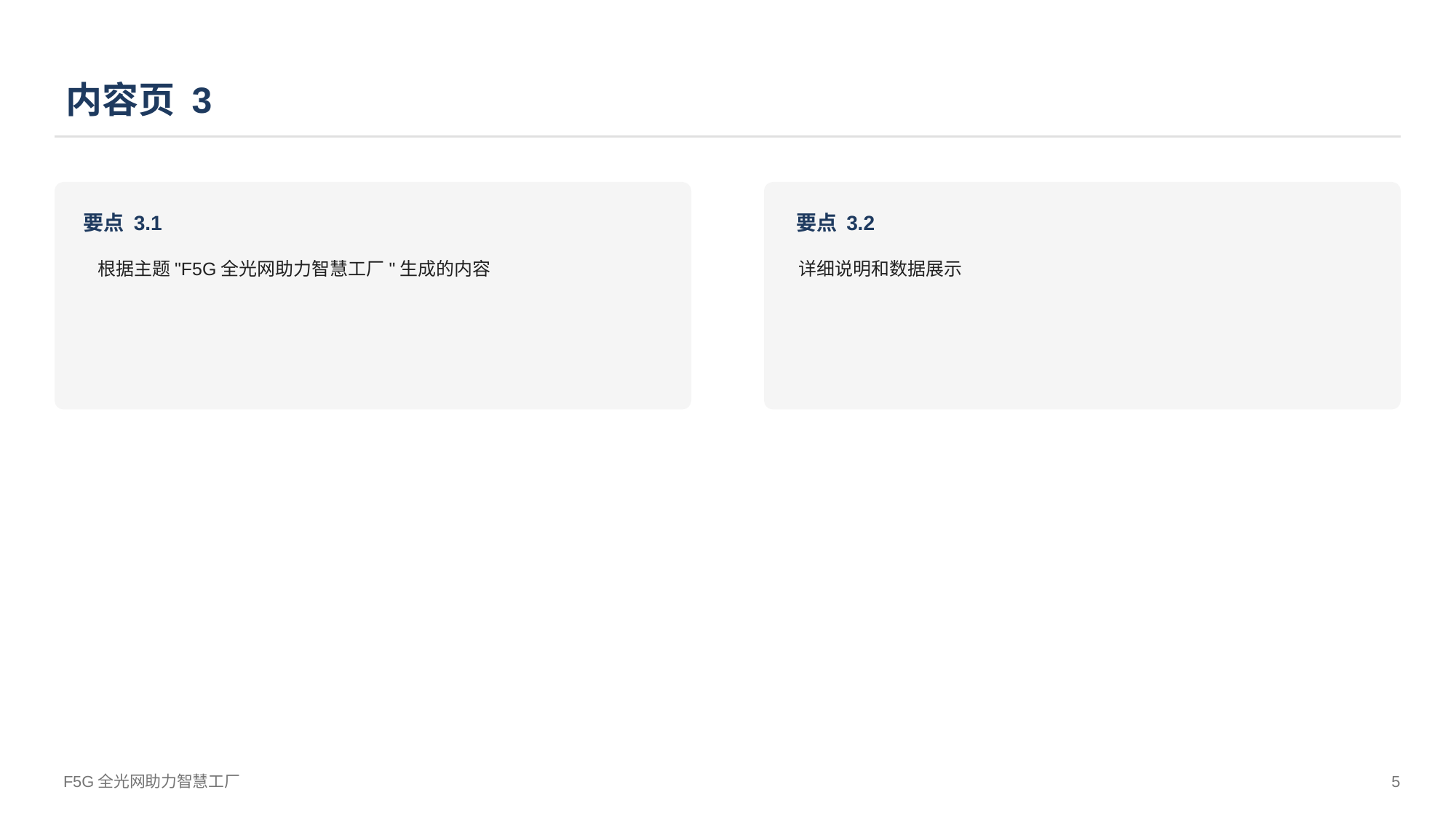

内容页 3

要点 3.1
要点 3.2
根据主题"F5G全光网助力智慧工厂"生成的内容
详细说明和数据展示
F5G全光网助力智慧工厂
5